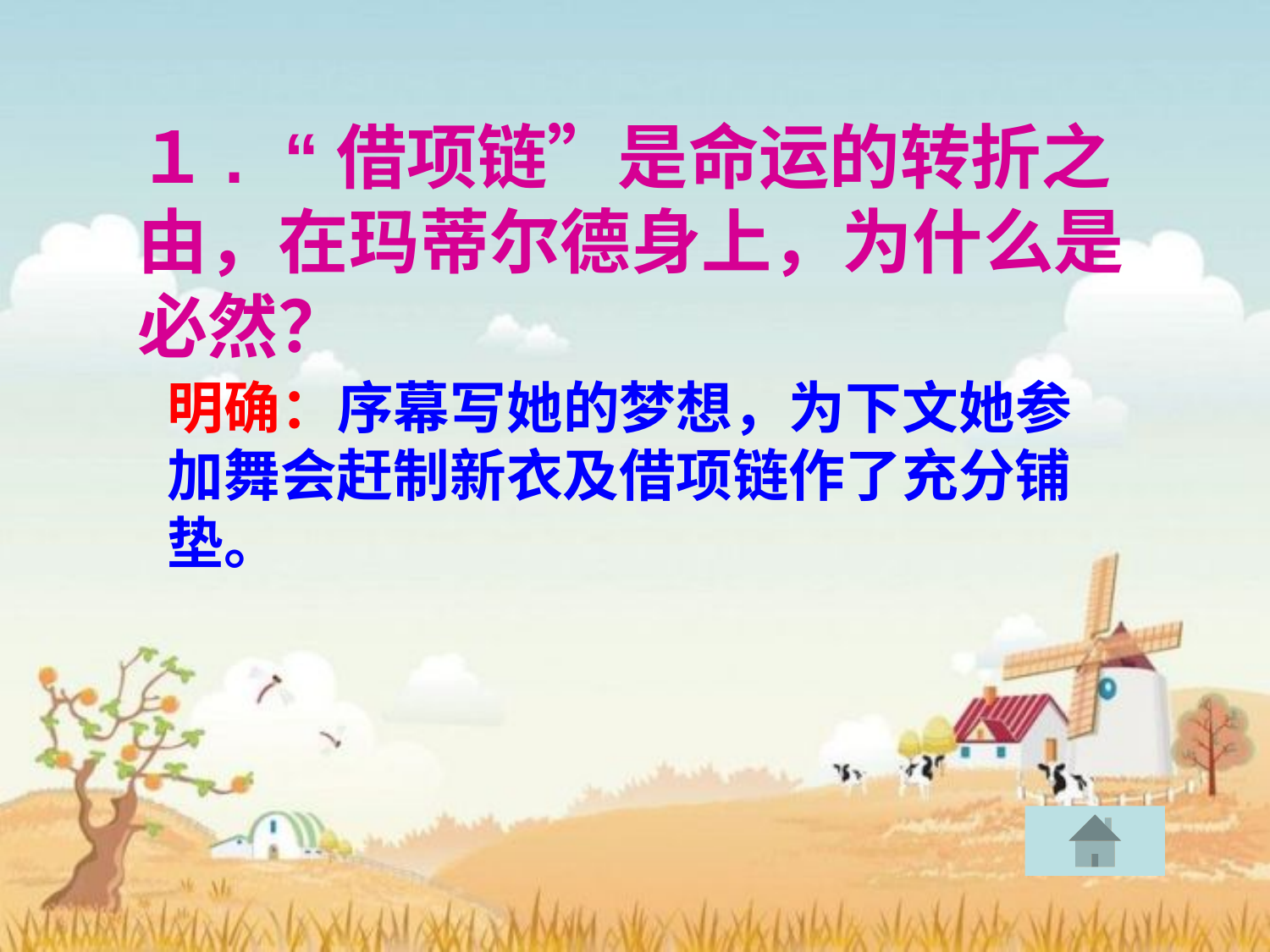

#
１.  “借项链”是命运的转折之由，在玛蒂尔德身上，为什么是必然？

明确：序幕写她的梦想，为下文她参加舞会赶制新衣及借项链作了充分铺垫。